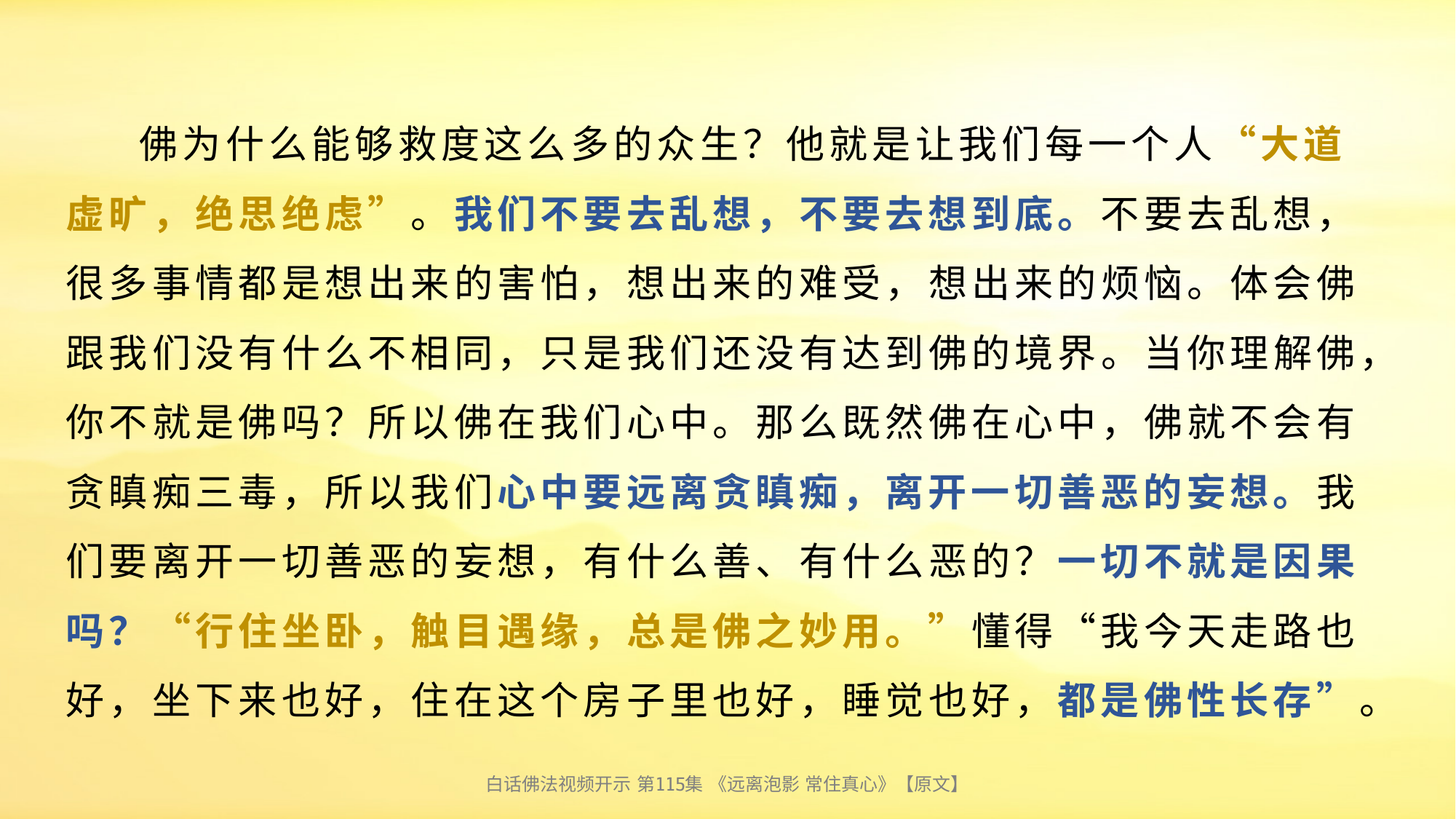

# 佛为什么能够救度这么多的众生？他就是让我们每一个人“大道虚旷，绝思绝虑”。我们不要去乱想，不要去想到底。不要去乱想，很多事情都是想出来的害怕，想出来的难受，想出来的烦恼。体会佛跟我们没有什么不相同，只是我们还没有达到佛的境界。当你理解佛，你不就是佛吗？所以佛在我们心中。那么既然佛在心中，佛就不会有贪瞋痴三毒，所以我们心中要远离贪瞋痴，离开一切善恶的妄想。我们要离开一切善恶的妄想，有什么善、有什么恶的？一切不就是因果吗？“行住坐卧，触目遇缘，总是佛之妙用。”懂得“我今天走路也好，坐下来也好，住在这个房子里也好，睡觉也好，都是佛性长存”。
白话佛法视频开示 第115集 《远离泡影 常住真心》【原文】